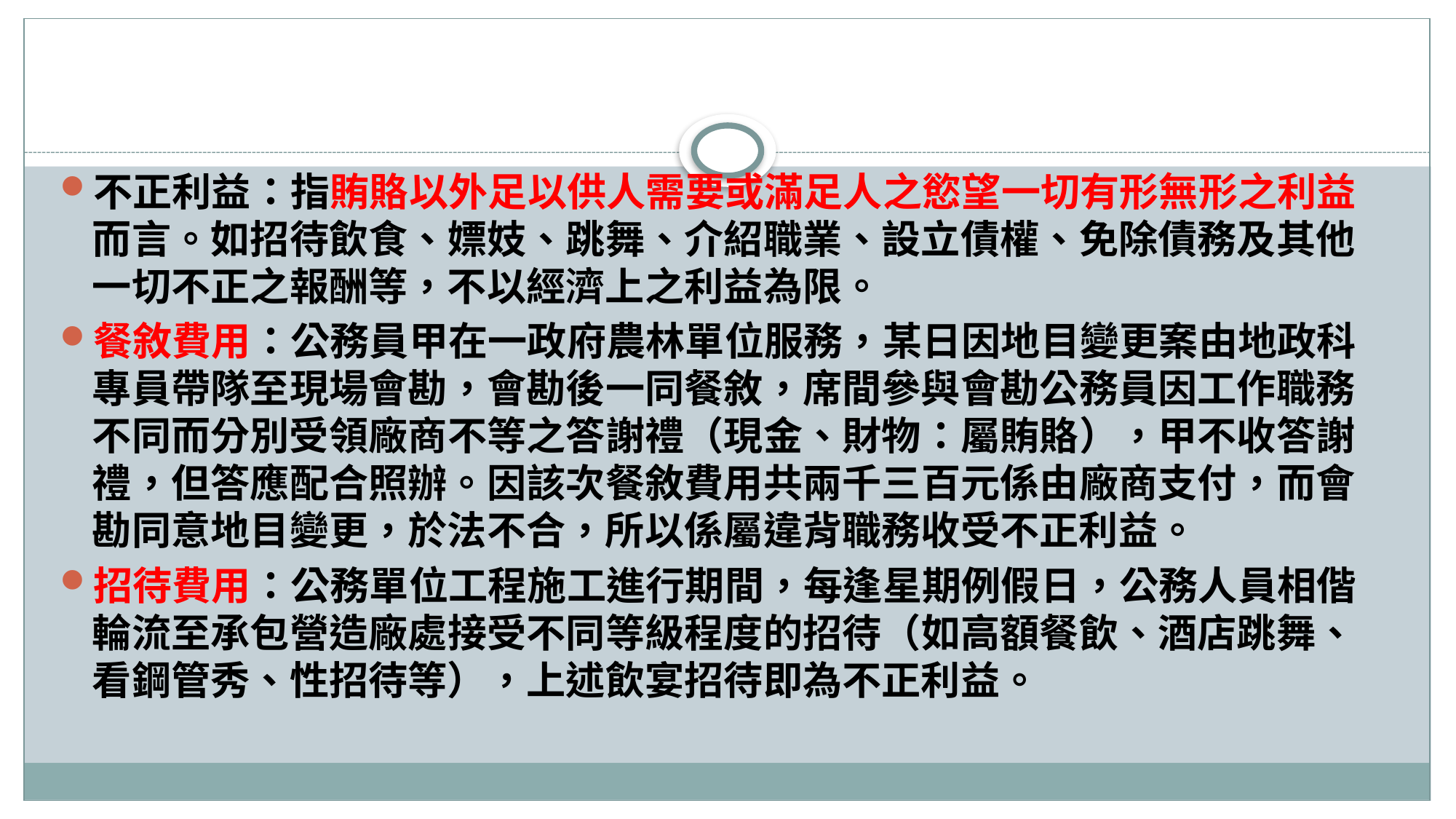

#
不正利益：指賄賂以外足以供人需要或滿足人之慾望一切有形無形之利益而言。如招待飲食、嫖妓、跳舞、介紹職業、設立債權、免除債務及其他一切不正之報酬等，不以經濟上之利益為限。
餐敘費用：公務員甲在一政府農林單位服務，某日因地目變更案由地政科專員帶隊至現場會勘，會勘後一同餐敘，席間參與會勘公務員因工作職務不同而分別受領廠商不等之答謝禮（現金、財物：屬賄賂），甲不收答謝禮，但答應配合照辦。因該次餐敘費用共兩千三百元係由廠商支付，而會勘同意地目變更，於法不合，所以係屬違背職務收受不正利益。
招待費用：公務單位工程施工進行期間，每逢星期例假日，公務人員相偕輪流至承包營造廠處接受不同等級程度的招待（如高額餐飲、酒店跳舞、看鋼管秀、性招待等），上述飲宴招待即為不正利益。